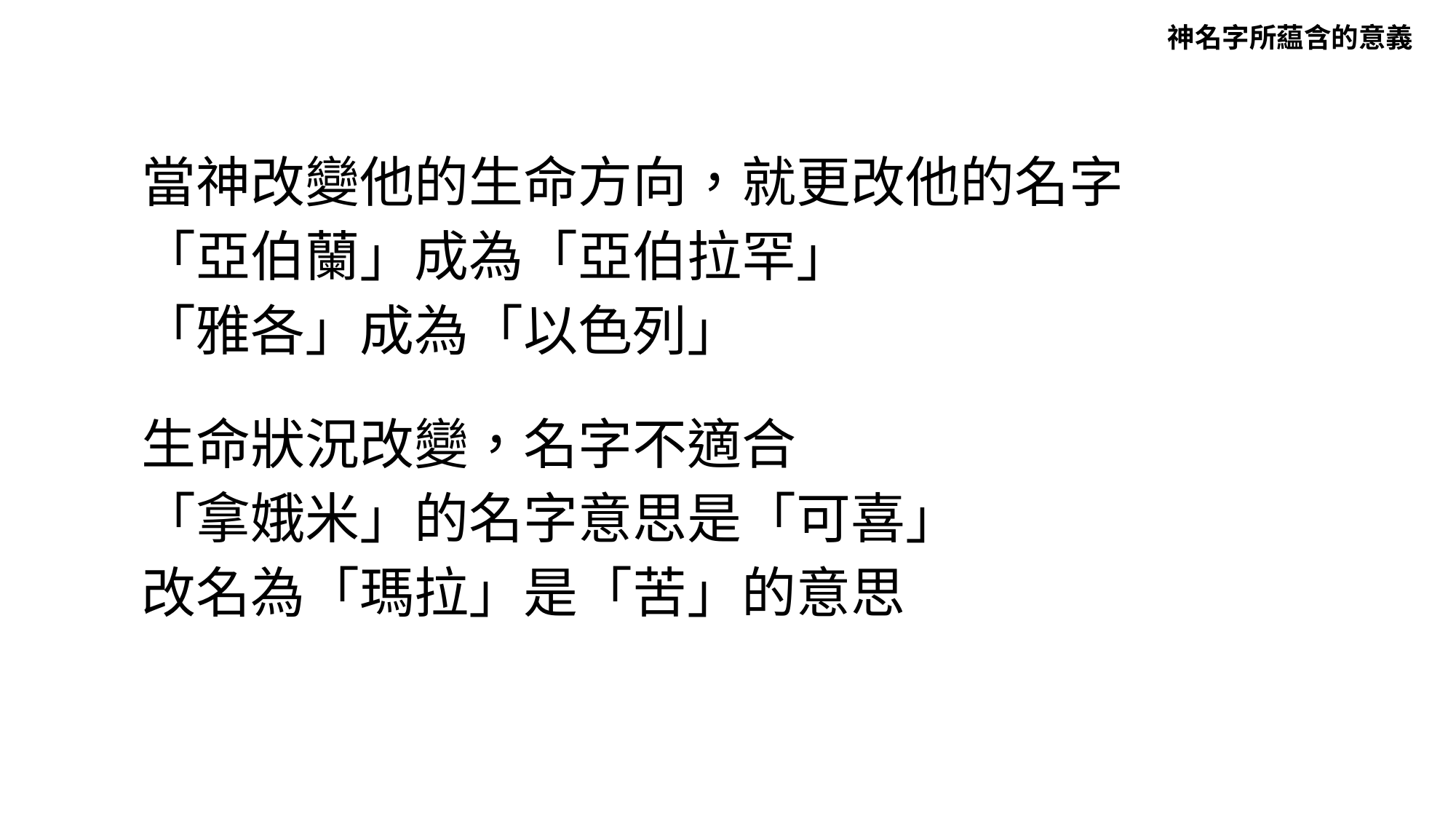

神名字所藴含的意義
當神改變他的生命方向，就更改他的名字
「亞伯蘭」成為「亞伯拉罕」
「雅各」成為「以色列」

生命狀況改變，名字不適合
「拿娥米」的名字意思是「可喜」
改名為「瑪拉」是「苦」的意思